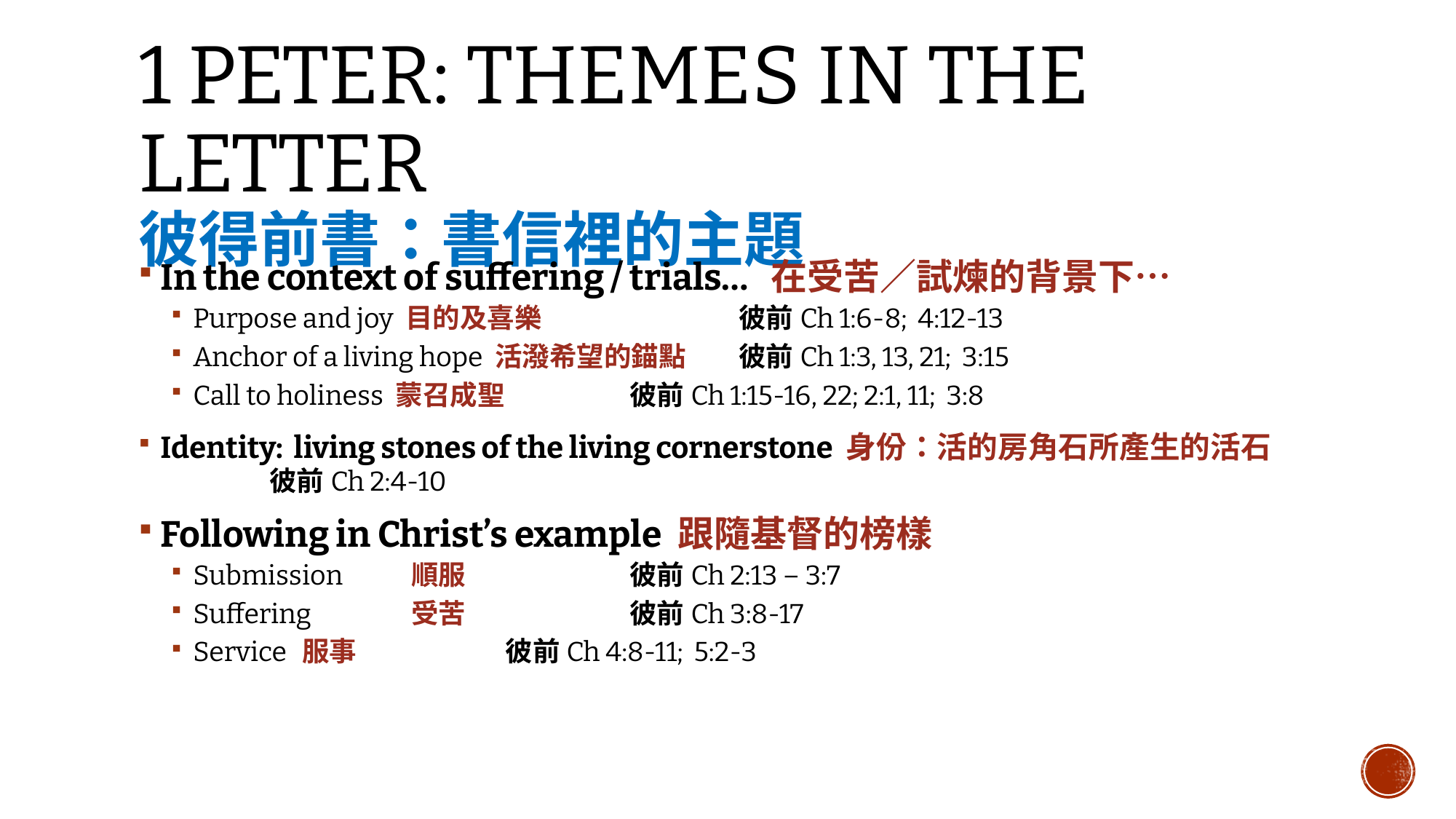

# 1 peter: themes in the letter 彼得前書：書信裡的主題
In the context of suffering / trials…  在受苦／試煉的背景下…
Purpose and joy 目的及喜樂 		彼前Ch 1:6-8;  4:12-13
Anchor of a living hope 活潑希望的錨點 	彼前Ch 1:3, 13, 21;  3:15
Call to holiness 蒙召成聖 		彼前Ch 1:15-16, 22; 2:1, 11;  3:8
Identity:  living stones of the living cornerstone 身份：活的房角石所產生的活石	彼前Ch 2:4-10
Following in Christ’s example 跟隨基督的榜樣
Submission	順服		彼前Ch 2:13 – 3:7
Suffering	受苦		彼前Ch 3:8-17
Service	服事                        彼前Ch 4:8-11;  5:2-3